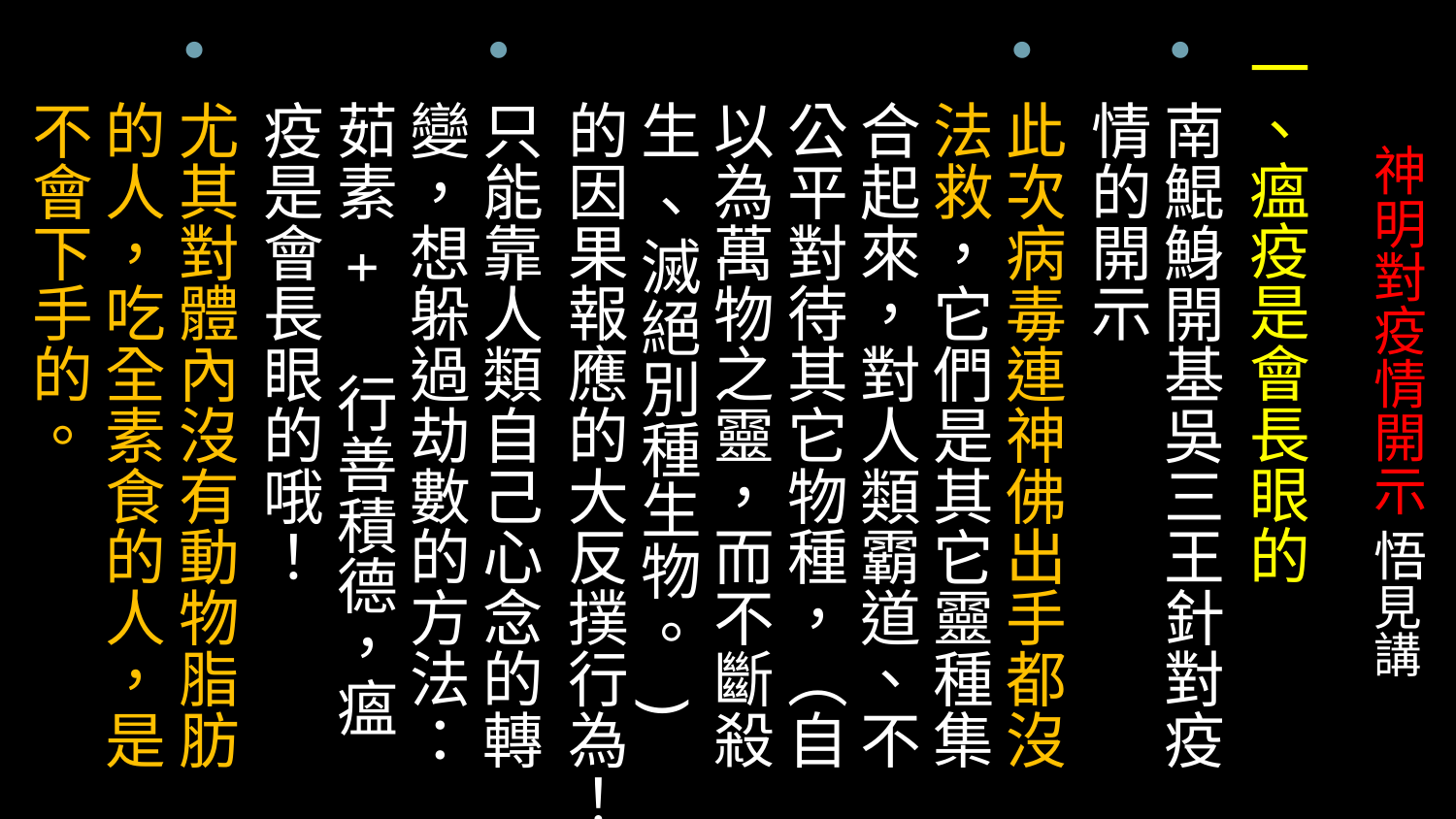

一、瘟疫是會長眼的
南鯤鯓開基吳三王針對疫情的開示
此次病毒連神佛出手都沒法救，它們是其它靈種集合起來，對人類霸道、不公平對待其它物種，（自以為萬物之靈，而不斷殺生 、滅絕別種生物。 ) 的因果報應的大反撲行為！
只能靠人類自己心念的轉變，想躲過劫數的方法：
茹素 +  行善積德，瘟疫是會長眼的哦！
尤其對體內沒有動物脂肪的人，吃全素食的人，是不會下手的。的
# 神明對疫情開示 悟見講